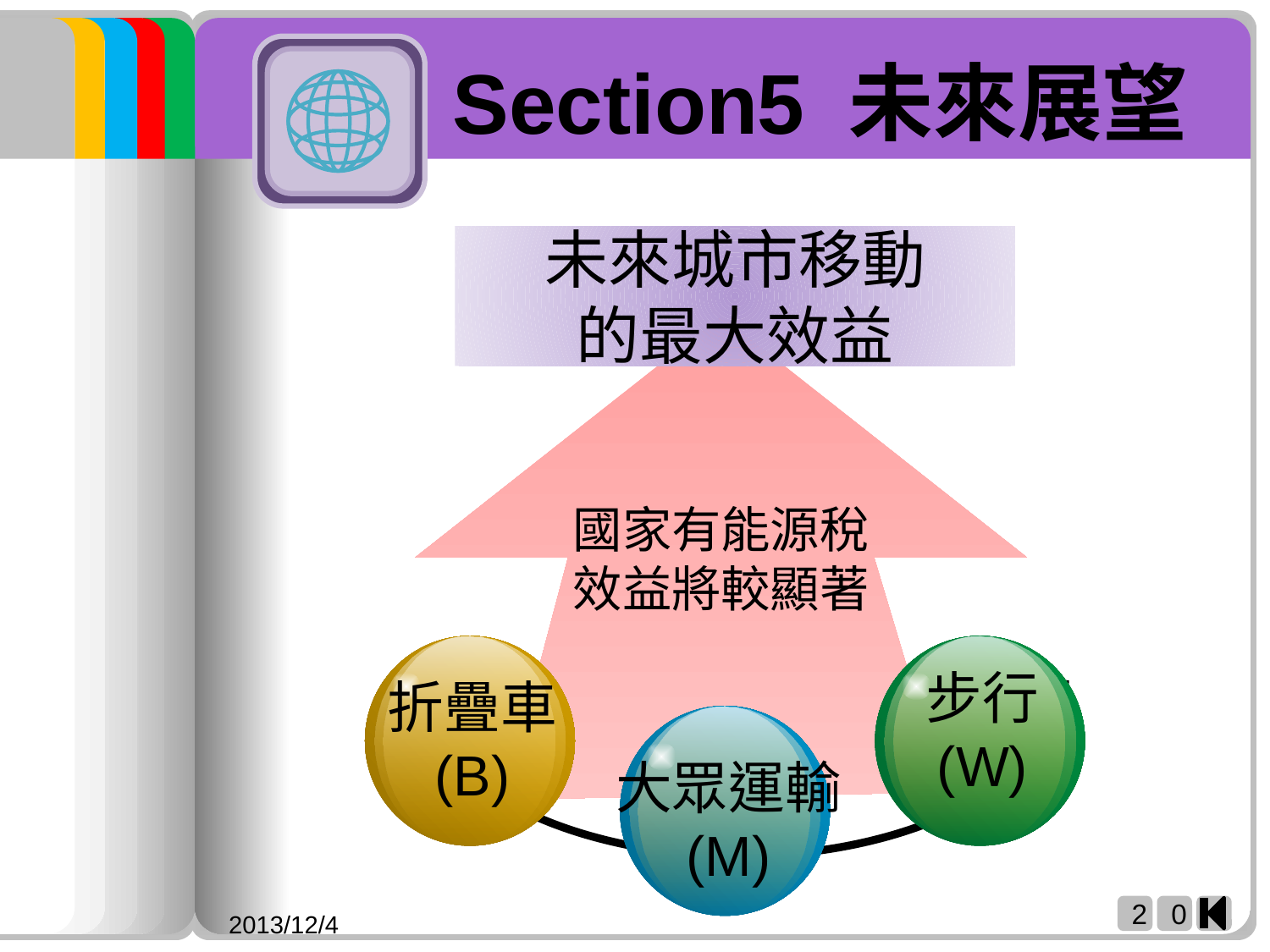

未來城市移動
的最大效益
國家有能源稅
效益將較顯著

折疊車
(B)

步行
(W)

大眾運輸
(M)
2
0